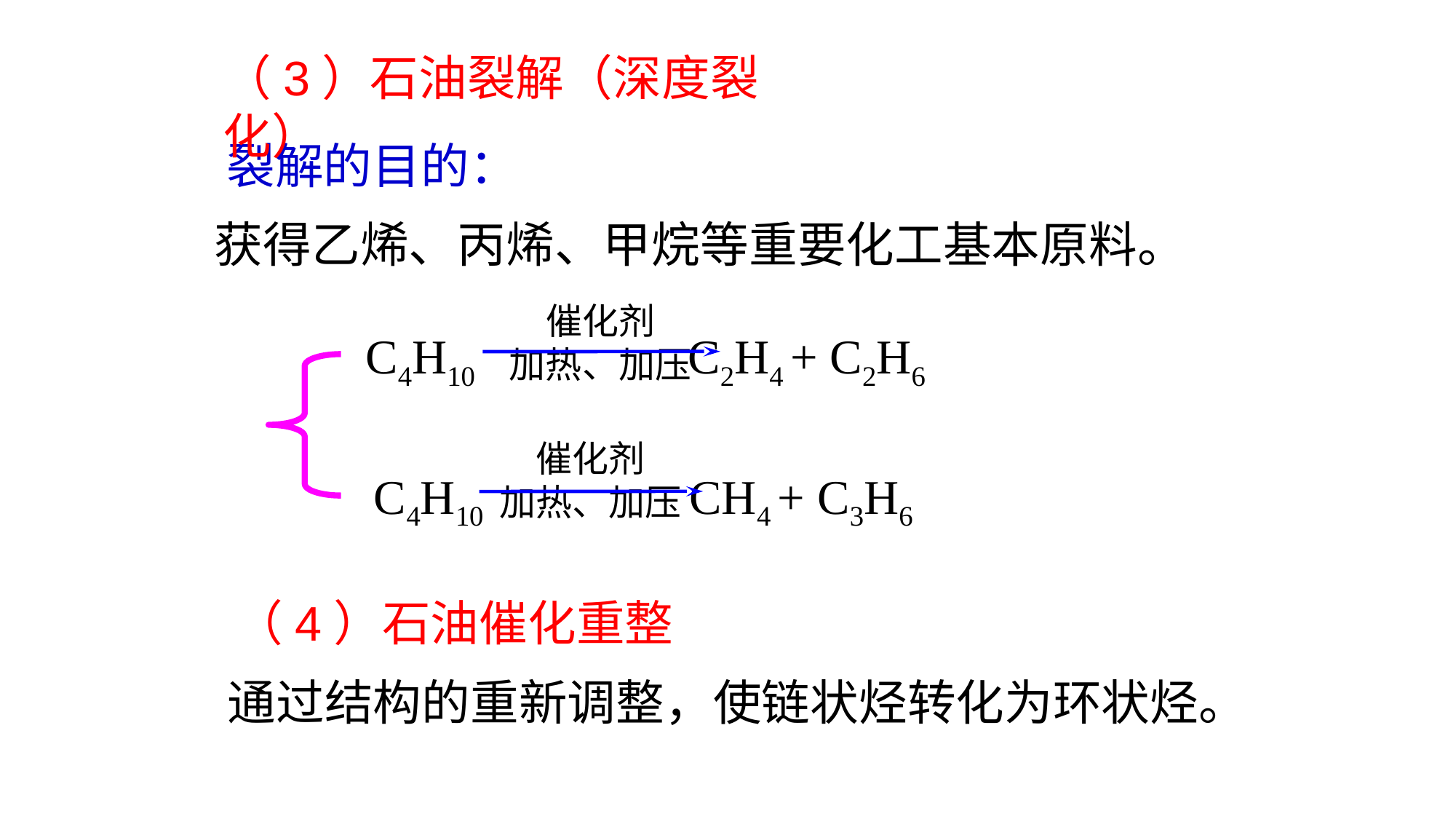

（3）石油裂解（深度裂化）
裂解的目的：
获得乙烯、丙烯、甲烷等重要化工基本原料。
催化剂
加热、加压
            C4H10                              C2H4 + C2H6

催化剂
加热、加压
C4H10                             CH4 + C3H6
（4）石油催化重整

通过结构的重新调整，使链状烃转化为环状烃。